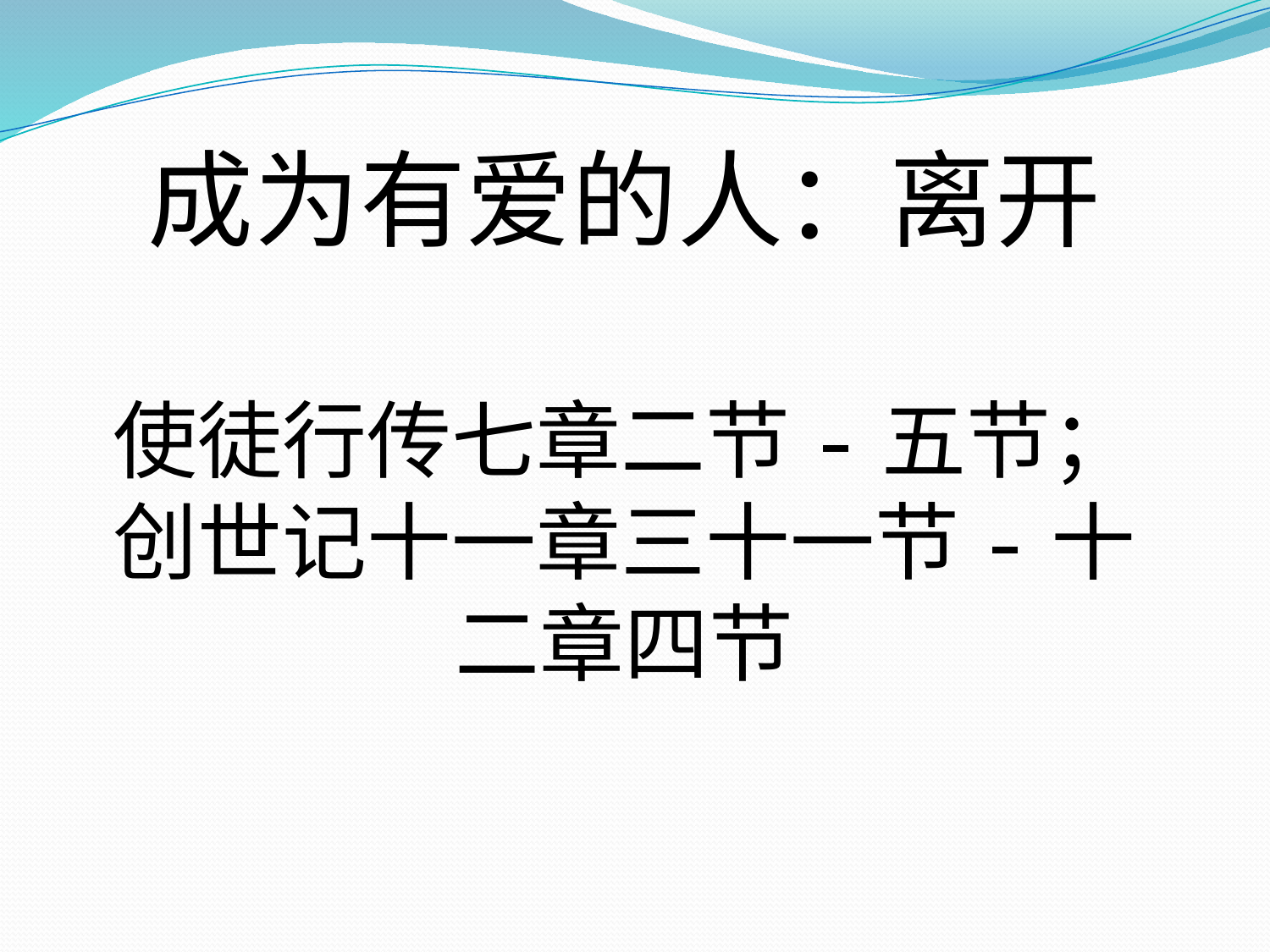

成为有爱的人：离开

使徒行传七章二节-五节；
创世记十一章三十一节-十二章四节